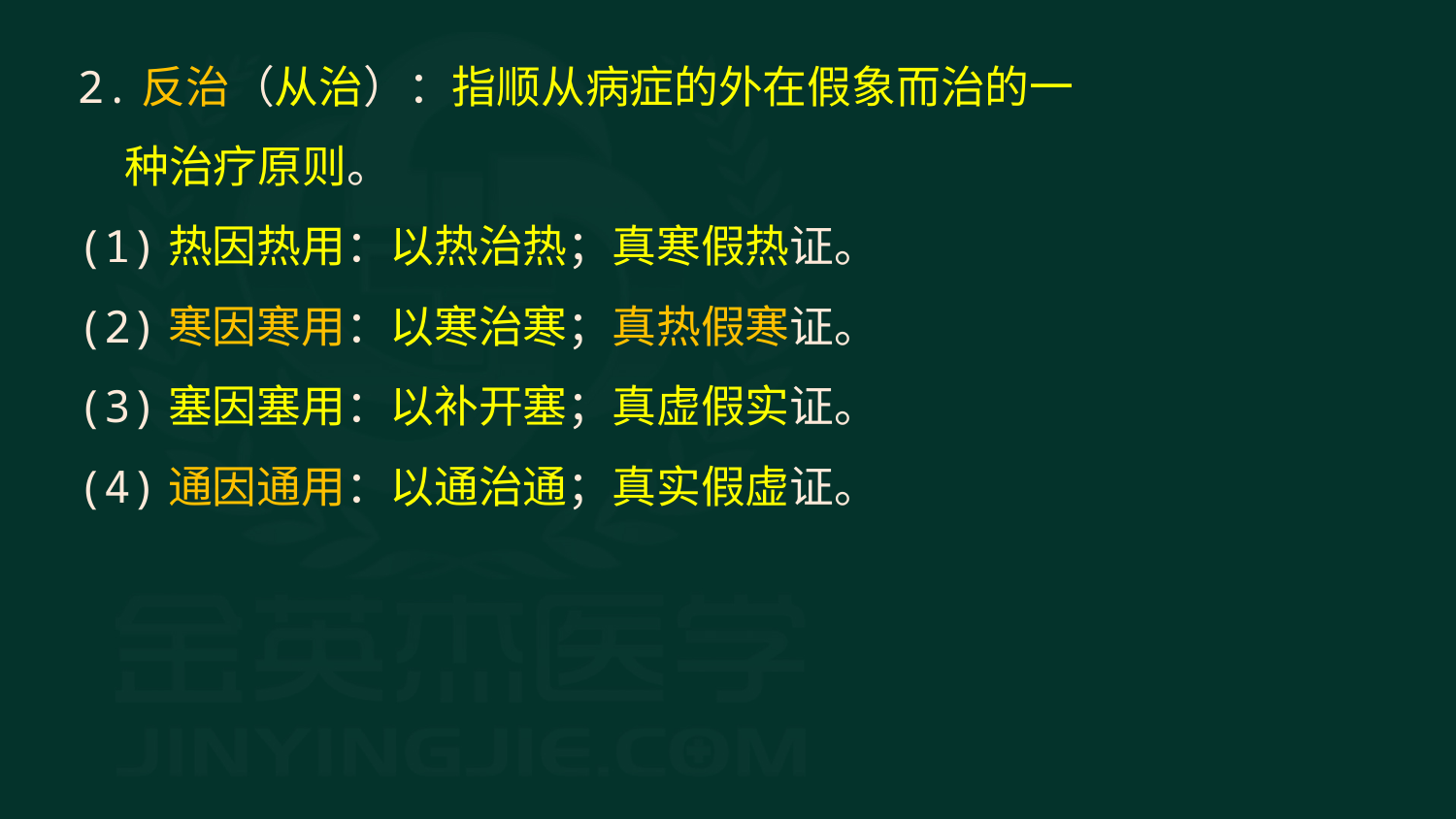

2.反治（从治）：指顺从病症的外在假象而治的一种治疗原则。
(1)热因热用：以热治热；真寒假热证。
(2)寒因寒用：以寒治寒；真热假寒证。
(3)塞因塞用：以补开塞；真虚假实证。
(4)通因通用：以通治通；真实假虚证。